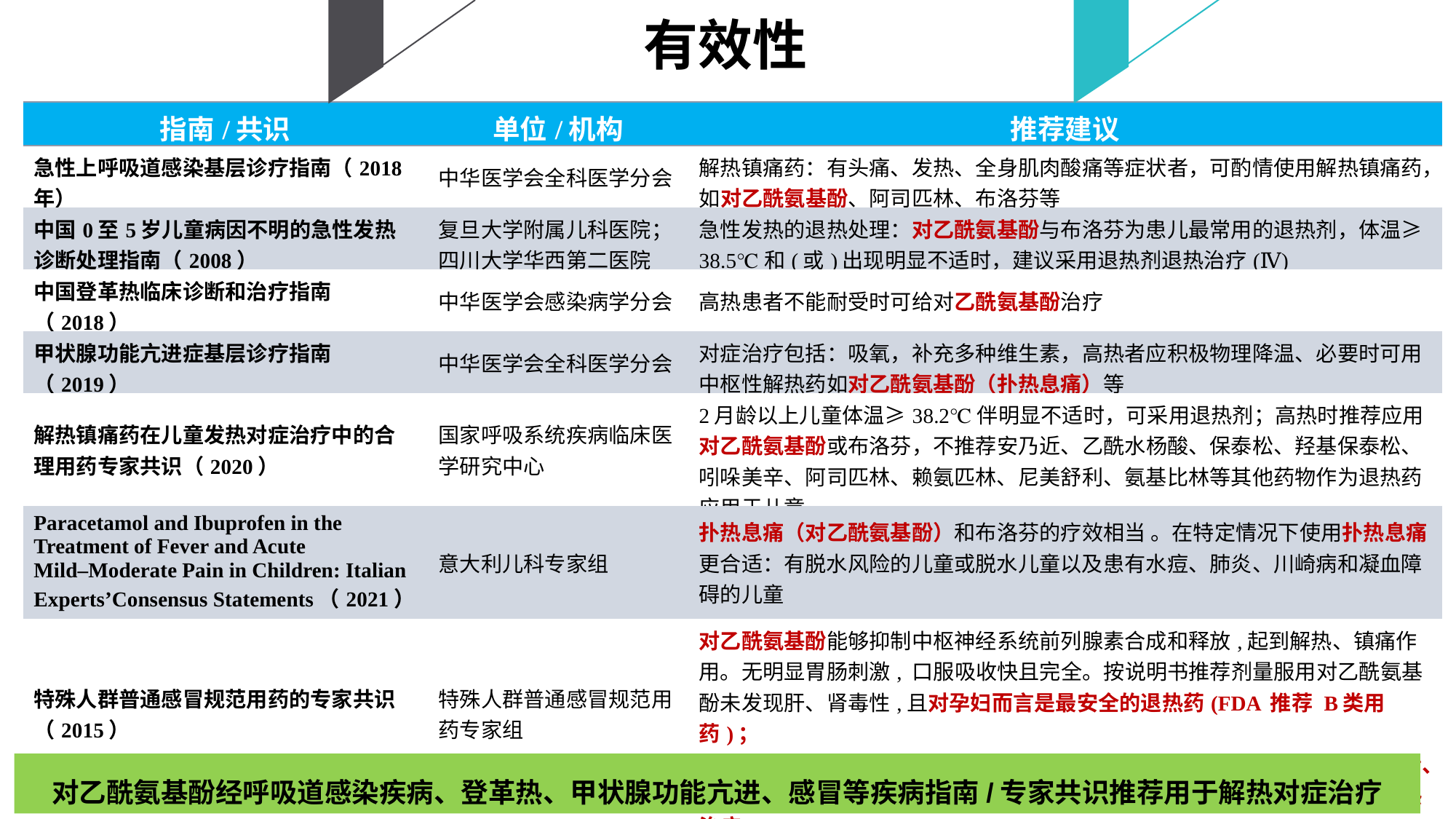

有效性
| 指南/共识 | 单位/机构 | 推荐建议 |
| --- | --- | --- |
| 急性上呼吸道感染基层诊疗指南（2018年） | 中华医学会全科医学分会 | 解热镇痛药：有头痛、发热、全身肌肉酸痛等症状者，可酌情使用解热镇痛药，如对乙酰氨基酚、阿司匹林、布洛芬等 |
| 中国0至5岁儿童病因不明的急性发热诊断处理指南（2008） | 复旦大学附属儿科医院；四川大学华西第二医院 | 急性发热的退热处理：对乙酰氨基酚与布洛芬为患儿最常用的退热剂，体温≥38.5℃和(或)出现明显不适时，建议采用退热剂退热治疗(Ⅳ) |
| 中国登革热临床诊断和治疗指南（2018） | 中华医学会感染病学分会 | 高热患者不能耐受时可给对乙酰氨基酚治疗 |
| 甲状腺功能亢进症基层诊疗指南（2019） | 中华医学会全科医学分会 | 对症治疗包括：吸氧，补充多种维生素，高热者应积极物理降温、必要时可用中枢性解热药如对乙酰氨基酚（扑热息痛）等 |
| 解热镇痛药在儿童发热对症治疗中的合理用药专家共识（2020） | 国家呼吸系统疾病临床医学研究中心 | 2月龄以上儿童体温≥38.2℃伴明显不适时，可采用退热剂；高热时推荐应用对乙酰氨基酚或布洛芬，不推荐安乃近、乙酰水杨酸、保泰松、羟基保泰松、吲哚美辛、阿司匹林、赖氨匹林、尼美舒利、氨基比林等其他药物作为退热药应用于儿童 |
| Paracetamol and Ibuprofen in the Treatment of Fever and Acute Mild–Moderate Pain in Children: Italian Experts’Consensus Statements（2021） | 意大利儿科专家组 | 扑热息痛（对乙酰氨基酚）和布洛芬的疗效相当 。在特定情况下使用扑热息痛更合适：有脱水风险的儿童或脱水儿童以及患有水痘、肺炎、川崎病和凝血障碍的儿童 |
| 特殊人群普通感冒规范用药的专家共识（2015） | 特殊人群普通感冒规范用药专家组 | 对乙酰氨基酚能够抑制中枢神经系统前列腺素合成和释放,起到解热、镇痛作用。无明显胃肠刺激, 口服吸收快且完全。按说明书推荐剂量服用对乙酰氨基酚未发现肝、肾毒性,且对孕妇而言是最安全的退热药(FDA 推荐 B类用药)； 妊娠患者、胃和十二指肠溃疡以及曾有消化道出血史患者、心脑血管疾病患者、阿司匹林过敏性哮喘及阿司匹林药物过敏患者推荐选择对乙酰氨基酚进行退热治疗。 |
对乙酰氨基酚经呼吸道感染疾病、登革热、甲状腺功能亢进、感冒等疾病指南/专家共识推荐用于解热对症治疗